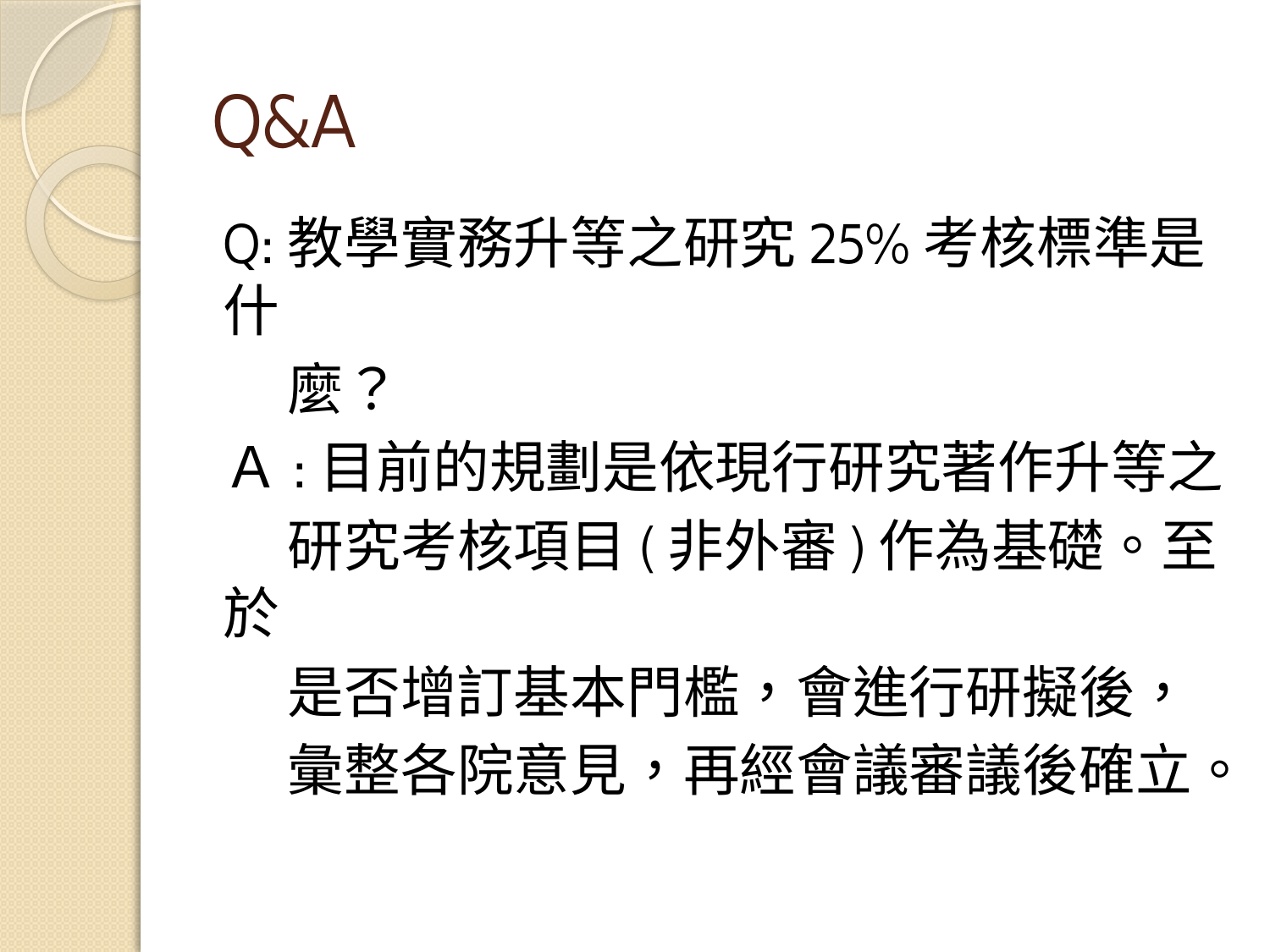

# Q&A
Q:教學實務升等之研究25%考核標準是什
    麼？
Ａ:目前的規劃是依現行研究著作升等之
    研究考核項目(非外審)作為基礎。至於
    是否增訂基本門檻，會進行研擬後，
    彙整各院意見，再經會議審議後確立。